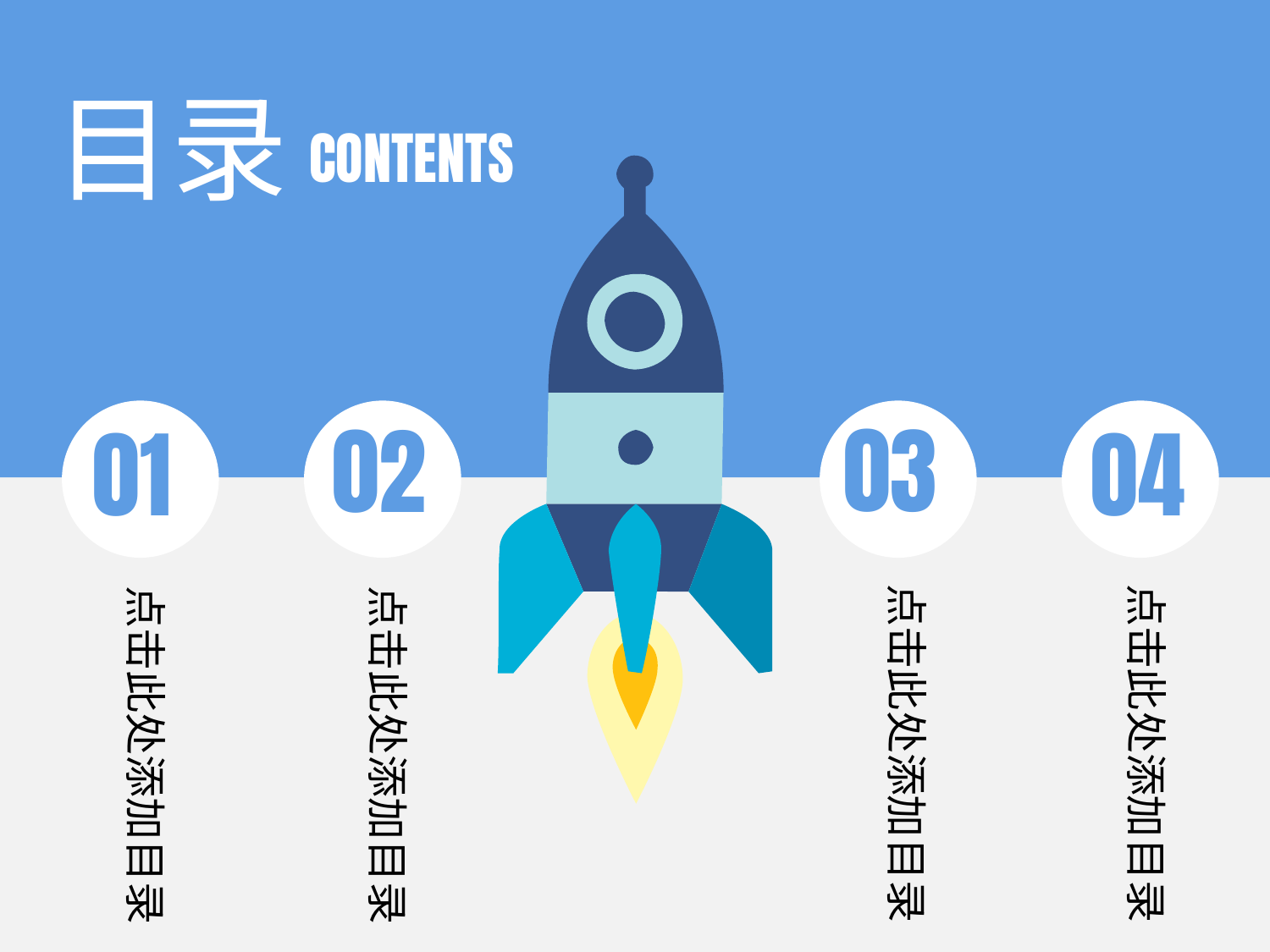

目录
CONTENTS

03
02
01
04
点击此处添加目录
点击此处添加目录
点击此处添加目录
点击此处添加目录